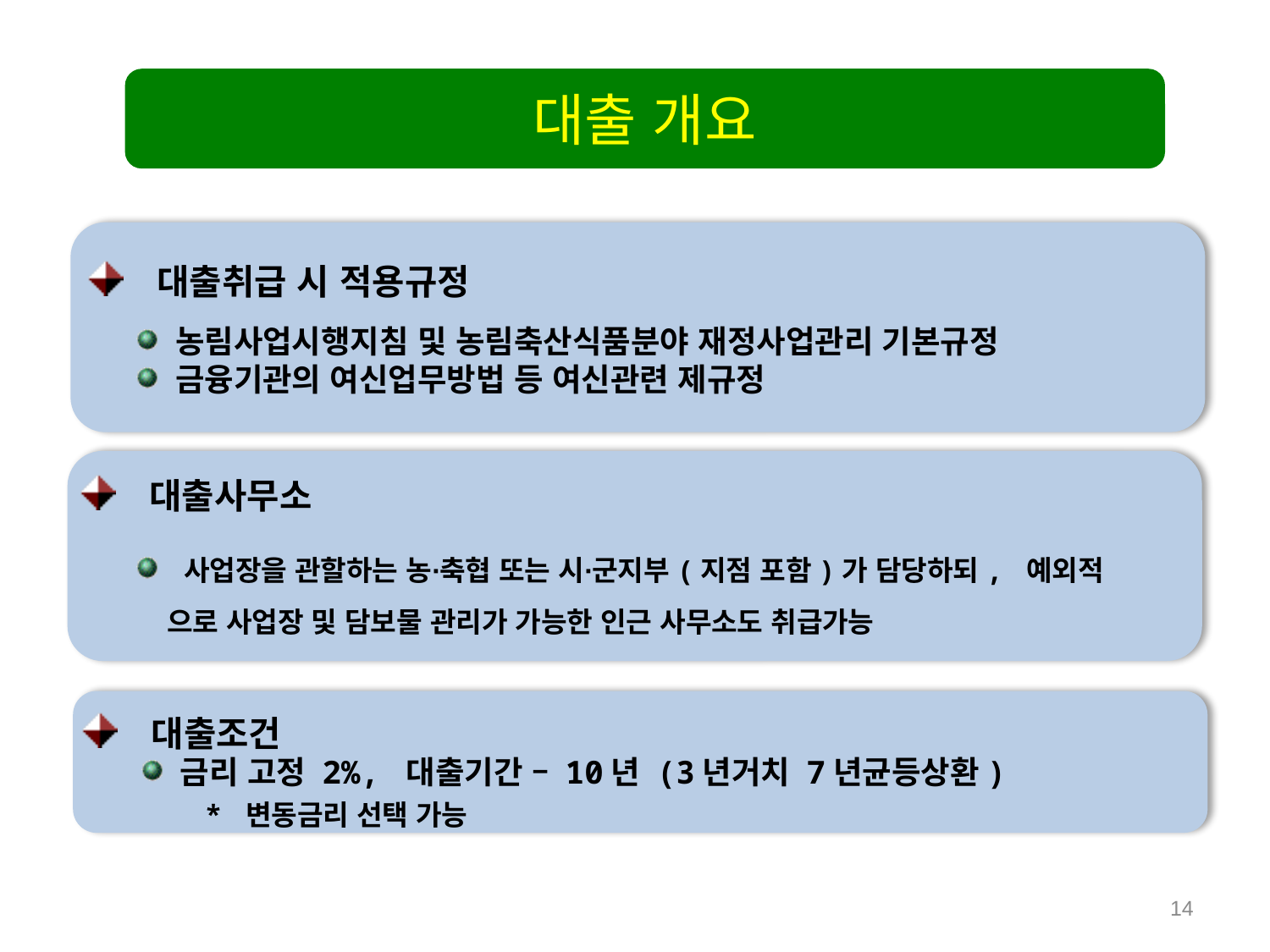

대출 개요

  대출취급 시 적용규정
 농림사업시행지침 및 농림축산식품분야 재정사업관리 기본규정
 금융기관의 여신업무방법 등 여신관련 제규정

  대출사무소
  사업장을 관할하는 농∙축협 또는 시∙군지부(지점 포함)가 담당하되, 예외적
   으로 사업장 및 담보물 관리가 가능한 인근 사무소도 취급가능

  대출조건
 금리 고정 2%, 대출기간 – 10년 (3년거치 7년균등상환)
   * 변동금리 선택 가능
14